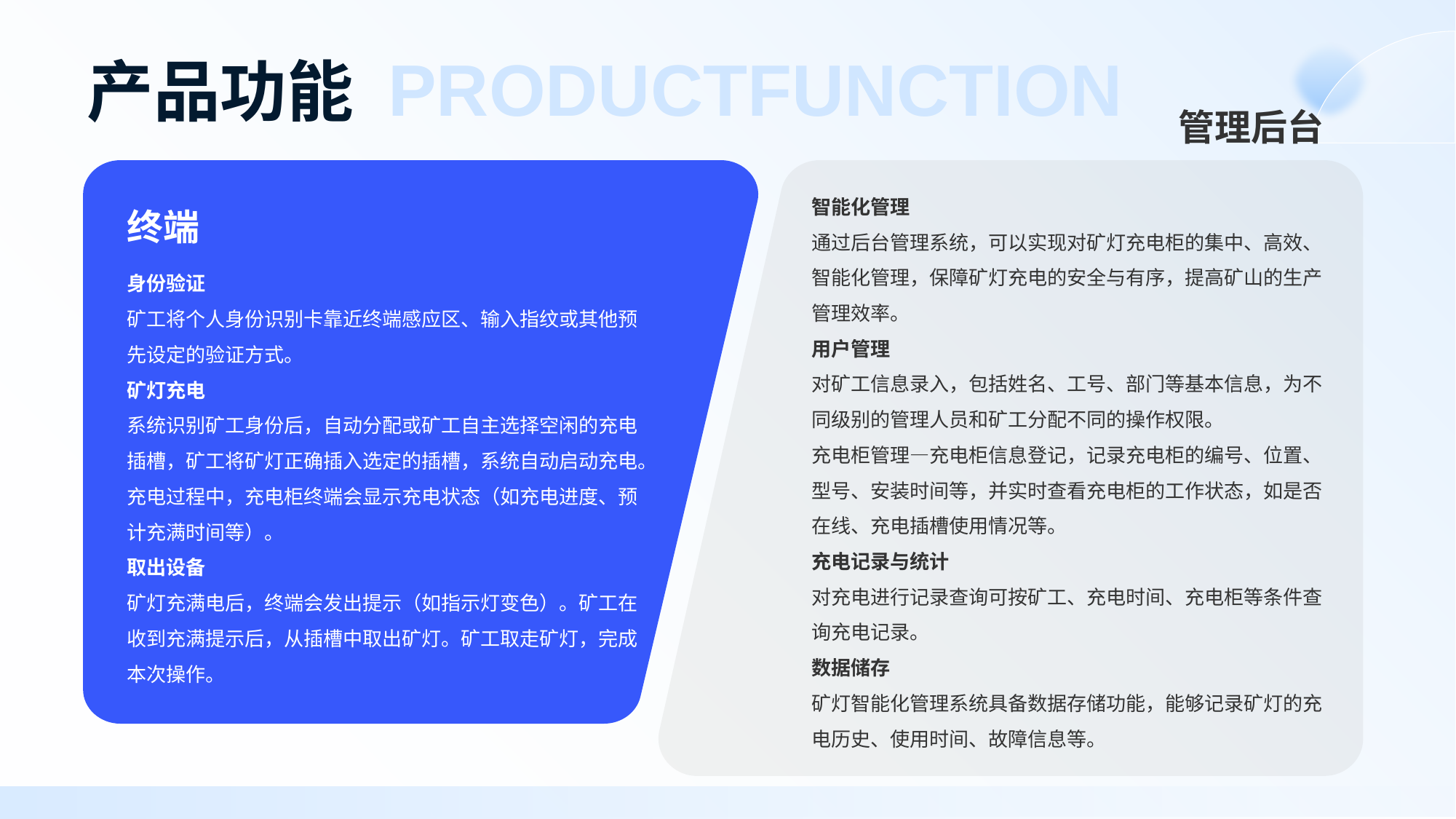

# 产品功能 PRODUCTFUNCTION
管理后台
终端

智能化管理
通过后台管理系统，可以实现对矿灯充电柜的集中、高效、智能化管理，保障矿灯充电的安全与有序，提高矿山的生产管理效率。
用户管理
对矿工信息录入，包括姓名、工号、部门等基本信息，为不同级别的管理人员和矿工分配不同的操作权限。
充电柜管理—充电柜信息登记，记录充电柜的编号、位置、型号、安装时间等，并实时查看充电柜的工作状态，如是否在线、充电插槽使用情况等。
充电记录与统计
对充电进行记录查询可按矿工、充电时间、充电柜等条件查询充电记录。
数据储存
矿灯智能化管理系统具备数据存储功能，能够记录矿灯的充电历史、使用时间、故障信息等。
身份验证
矿工将个人身份识别卡靠近终端感应区、输入指纹或其他预先设定的验证方式。
矿灯充电
系统识别矿工身份后，自动分配或矿工自主选择空闲的充电插槽，矿工将矿灯正确插入选定的插槽，系统自动启动充电。充电过程中，充电柜终端会显示充电状态（如充电进度、预计充满时间等）。
取出设备
矿灯充满电后，终端会发出提示（如指示灯变色）。矿工在收到充满提示后，从插槽中取出矿灯。矿工取走矿灯，完成本次操作。